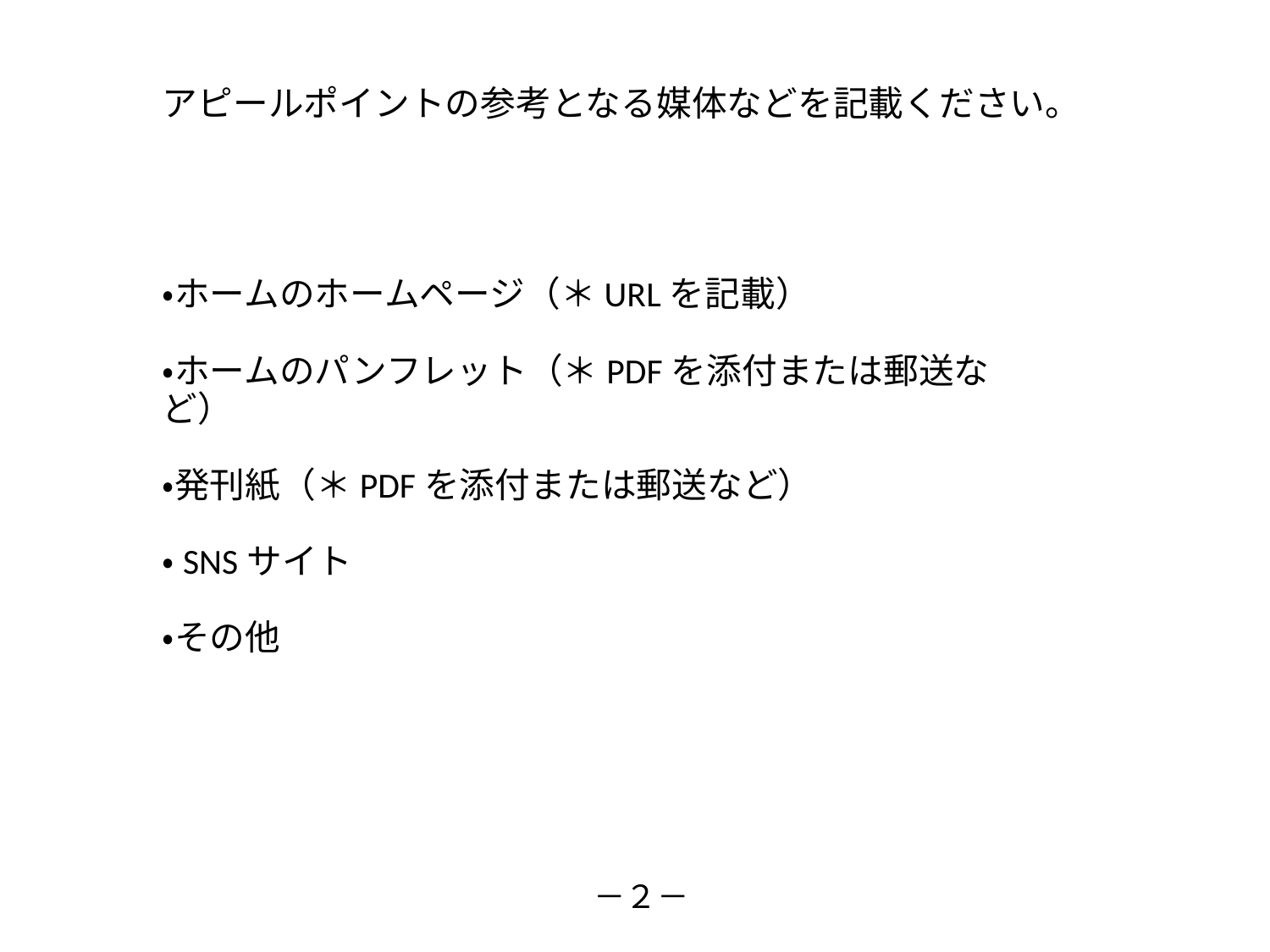

# アピールポイントの参考となる媒体などを記載ください。 ・ホームのホームページ（＊URLを記載） ・ホームのパンフレット（＊PDFを添付または郵送など） ・発刊紙（＊PDFを添付または郵送など） ・SNSサイト ・その他
－２－